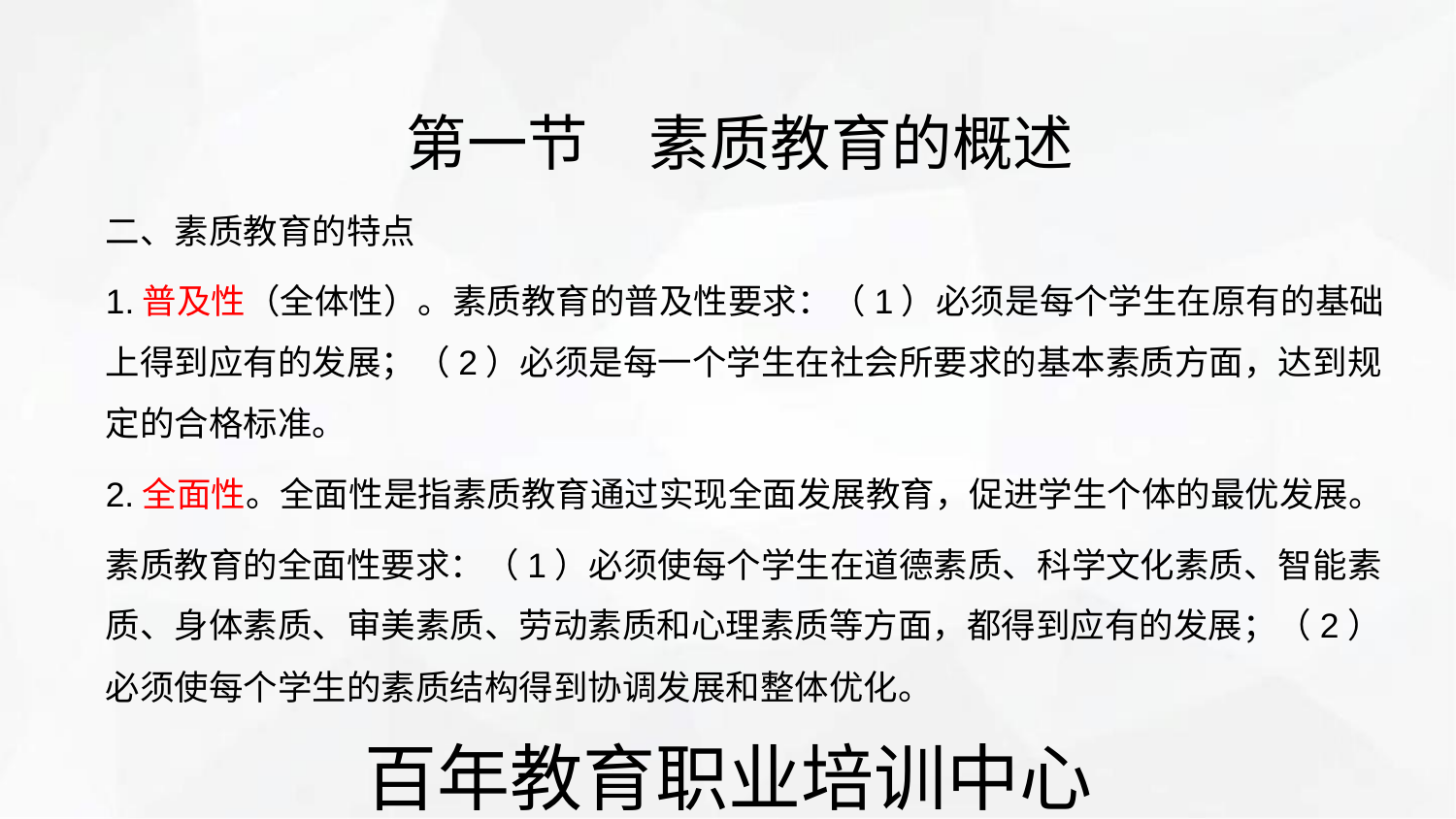

第一节　素质教育的概述
二、素质教育的特点
1.普及性（全体性）。素质教育的普及性要求：（1）必须是每个学生在原有的基础
上得到应有的发展；（2）必须是每一个学生在社会所要求的基本素质方面，达到规
定的合格标准。
2.全面性。全面性是指素质教育通过实现全面发展教育，促进学生个体的最优发展。
素质教育的全面性要求：（1）必须使每个学生在道德素质、科学文化素质、智能素
质、身体素质、审美素质、劳动素质和心理素质等方面，都得到应有的发展；（2）
必须使每个学生的素质结构得到协调发展和整体优化。
百年教育职业培训中心